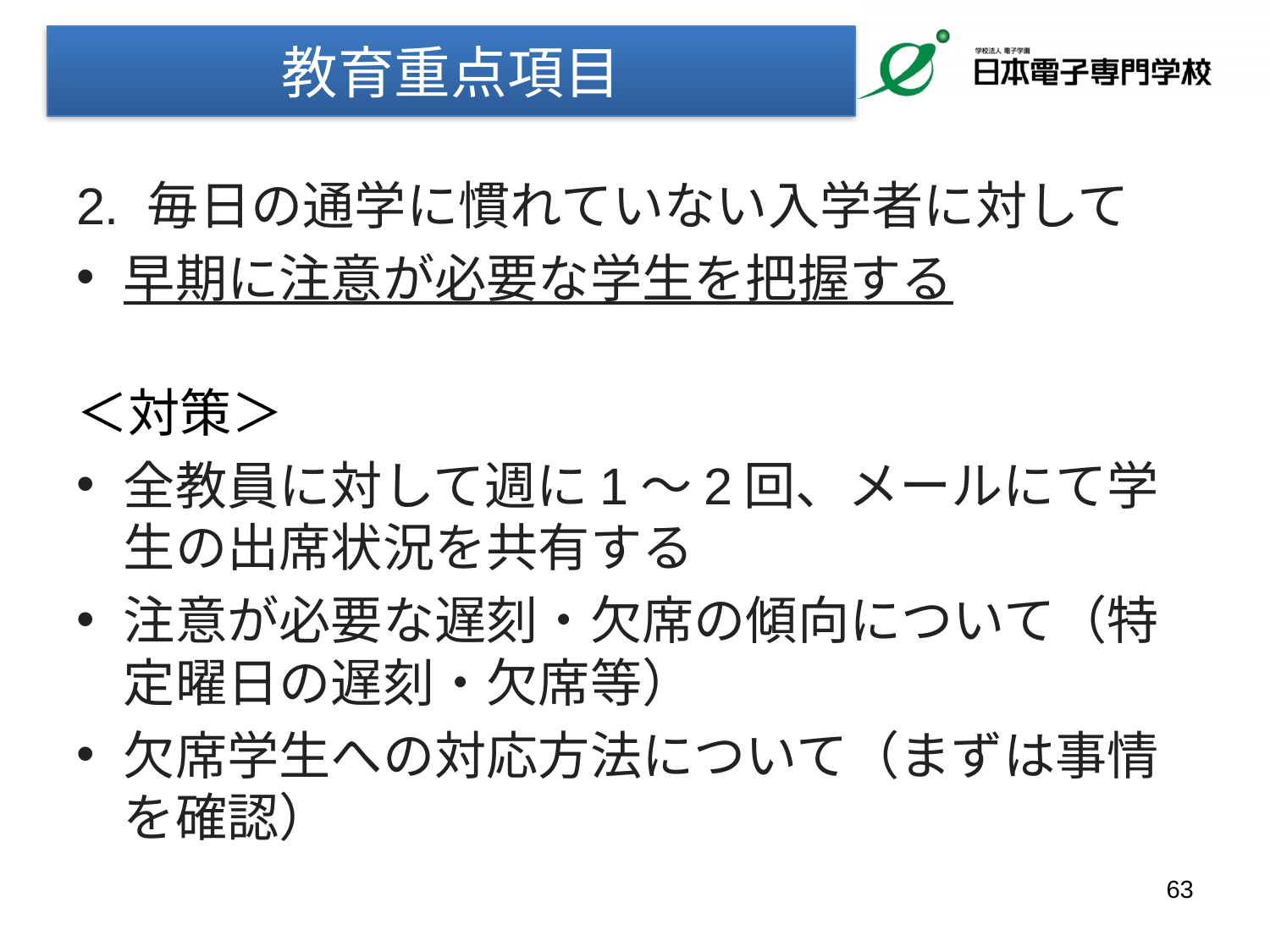

教育重点項目
毎日の通学に慣れていない入学者に対して
早期に注意が必要な学生を把握する

＜対策＞
全教員に対して週に1～2回、メールにて学生の出席状況を共有する
注意が必要な遅刻・欠席の傾向について（特定曜日の遅刻・欠席等）
欠席学生への対応方法について（まずは事情を確認）
63